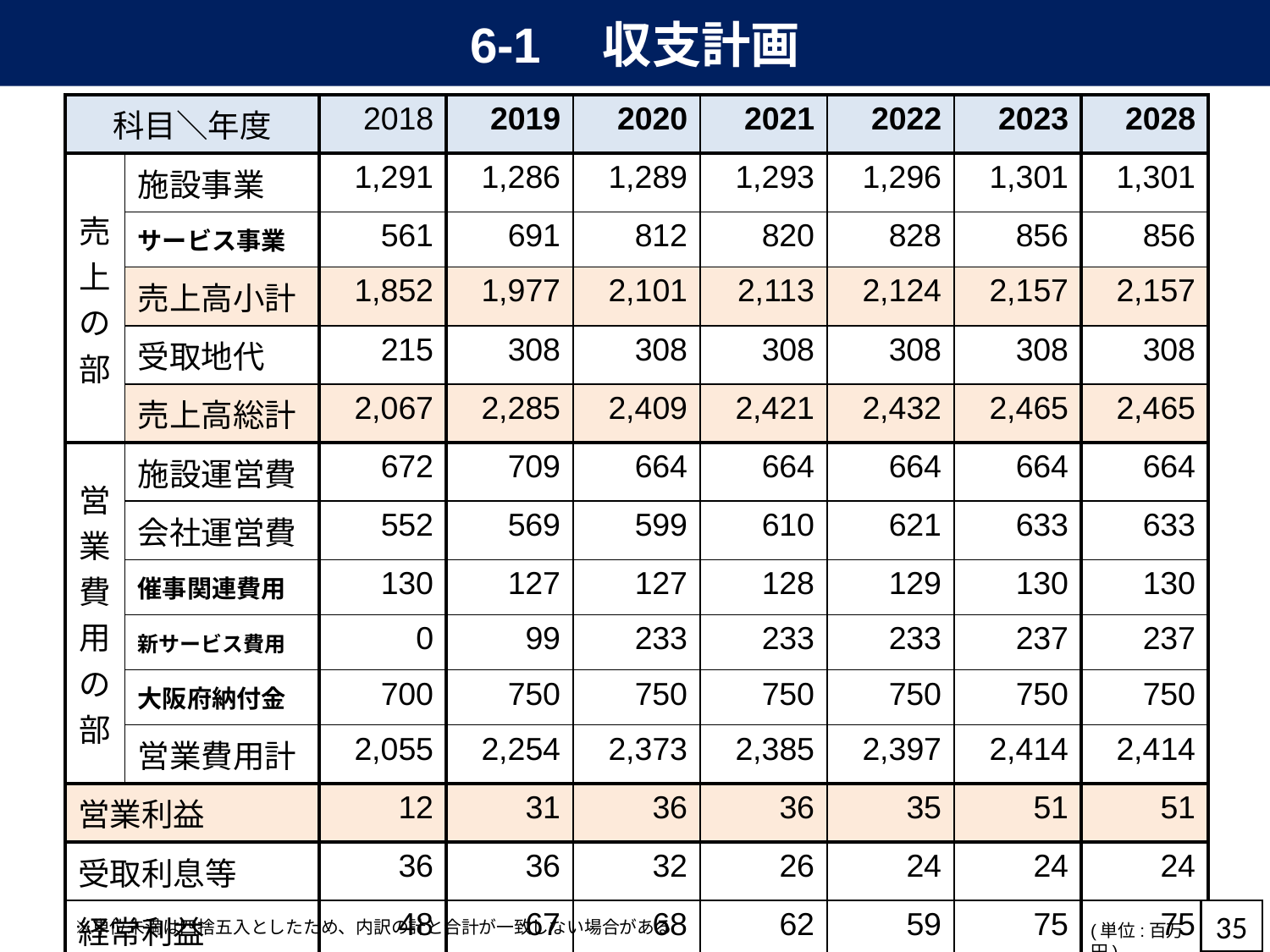

6-1　収支計画
# 6-1. 収支計画
| 科目＼年度 |  | 2018 | 2019 | 2020 | 2021 | 2022 | 2023 | 2028 |
| --- | --- | --- | --- | --- | --- | --- | --- | --- |
| 売上の部 | 施設事業 | 1,291 | 1,286 | 1,289 | 1,293 | 1,296 | 1,301 | 1,301 |
|  | サービス事業 | 561 | 691 | 812 | 820 | 828 | 856 | 856 |
|  | 売上高小計 | 1,852 | 1,977 | 2,101 | 2,113 | 2,124 | 2,157 | 2,157 |
|  | 受取地代 | 215 | 308 | 308 | 308 | 308 | 308 | 308 |
|  | 売上高総計 | 2,067 | 2,285 | 2,409 | 2,421 | 2,432 | 2,465 | 2,465 |
| 営業費用の部 | 施設運営費 | 672 | 709 | 664 | 664 | 664 | 664 | 664 |
|  | 会社運営費 | 552 | 569 | 599 | 610 | 621 | 633 | 633 |
|  | 催事関連費用 | 130 | 127 | 127 | 128 | 129 | 130 | 130 |
|  | 新サービス費用 | 0 | 99 | 233 | 233 | 233 | 237 | 237 |
|  | 大阪府納付金 | 700 | 750 | 750 | 750 | 750 | 750 | 750 |
|  | 営業費用計 | 2,055 | 2,254 | 2,373 | 2,385 | 2,397 | 2,414 | 2,414 |
| 営業利益 |  | 12 | 31 | 36 | 36 | 35 | 51 | 51 |
| 受取利息等 |  | 36 | 36 | 32 | 26 | 24 | 24 | 24 |
| 経常利益 |  | 48 | 67 | 68 | 62 | 59 | 75 | 75 |
35
　※単位未満は四捨五入としたため、内訳の計と合計が一致しない場合がある
(単位:百万円)